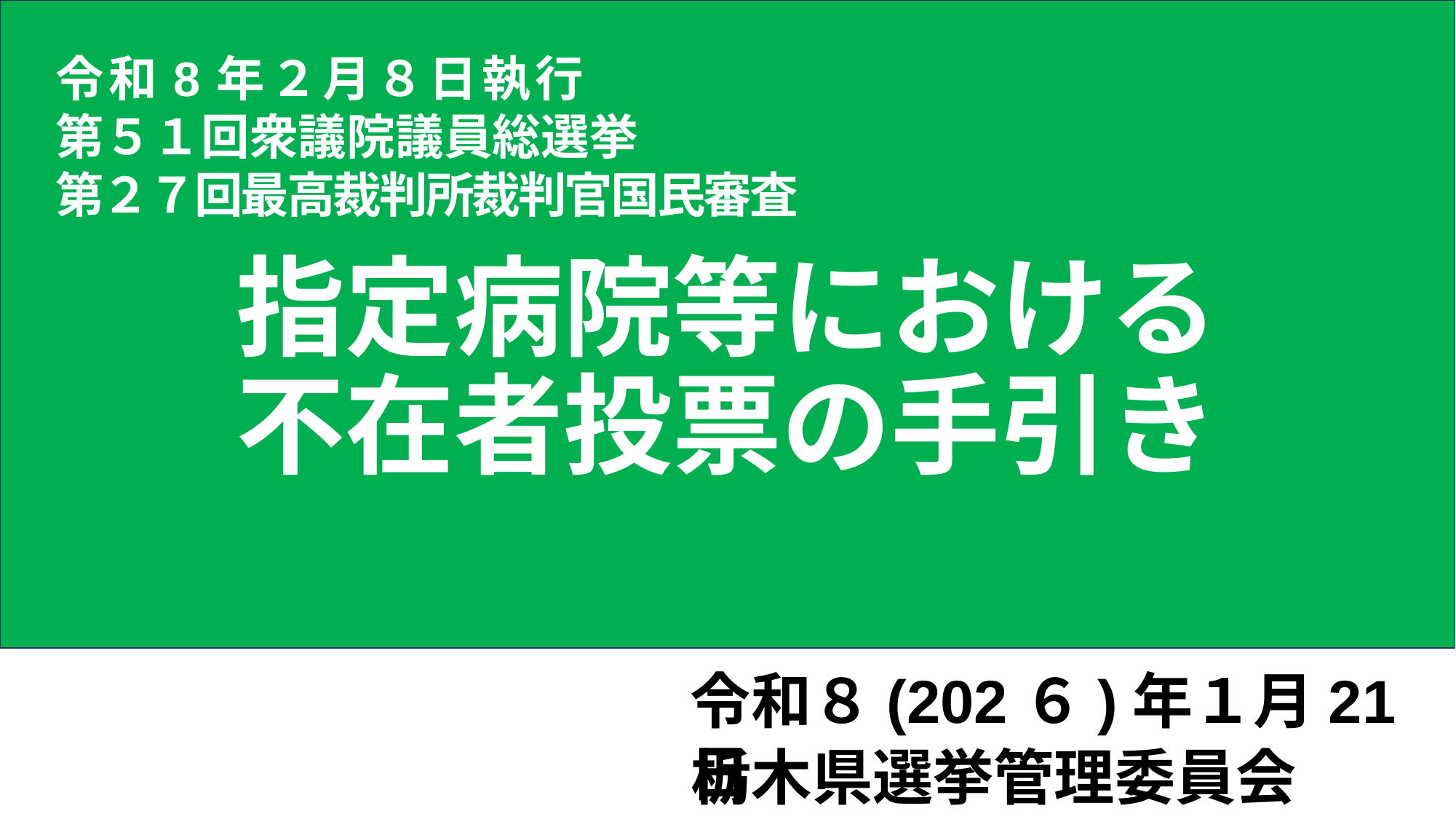

# 指定病院等における 不在者投票の手引き
令和8年２月８日執行
第５１回衆議院議員総選挙
第２７回最高裁判所裁判官国民審査
令和８(202６)年１月21日
　　　　栃木県選挙管理委員会